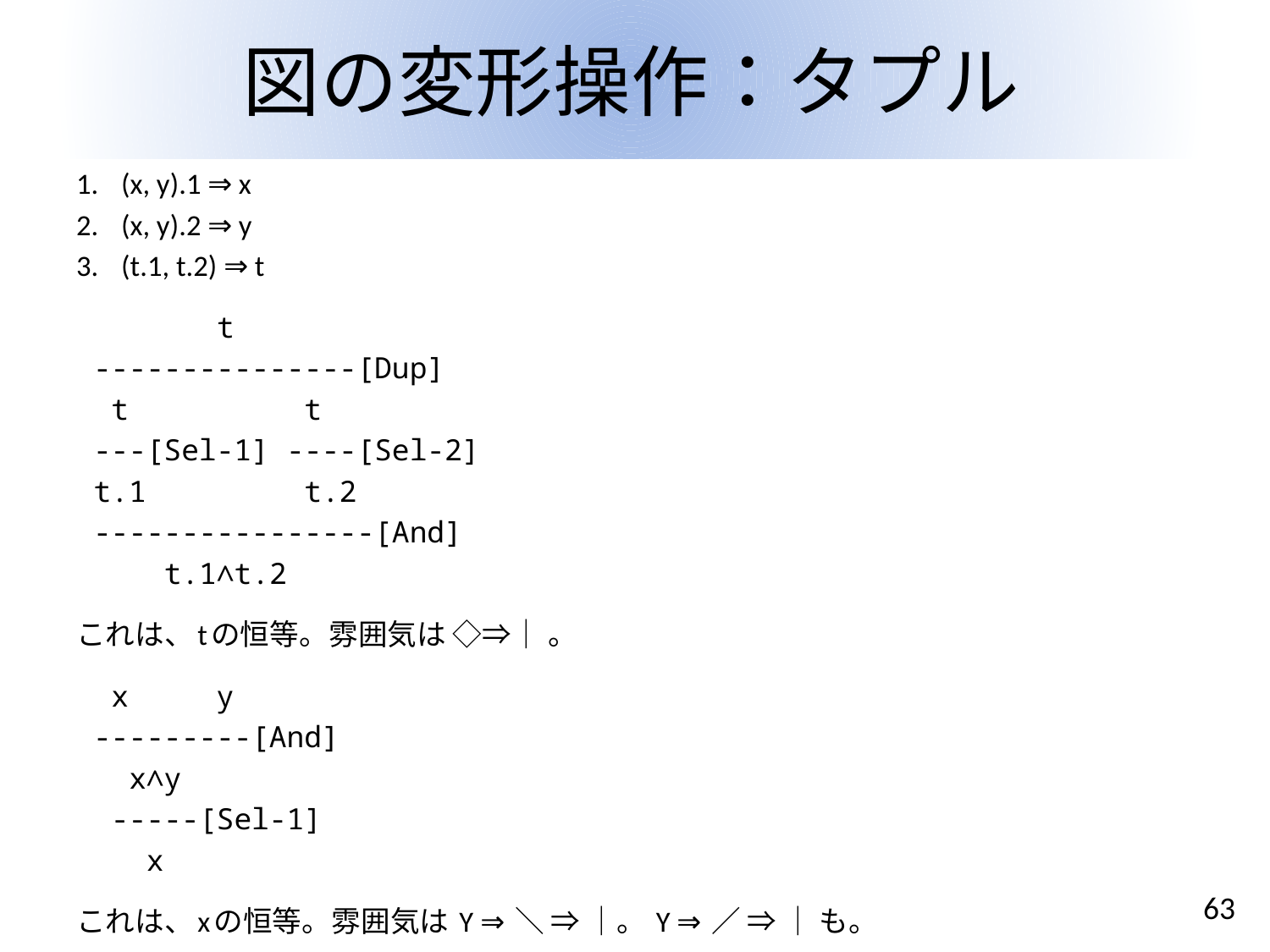

# 図の変形操作：タプル
(x, y).1 ⇒ x
(x, y).2 ⇒ y
(t.1, t.2) ⇒ t

        t
 ---------------[Dup]
  t          t
 ---[Sel-1] ----[Sel-2]
 t.1         t.2
 ----------------[And]
     t.1∧t.2

これは、tの恒等。雰囲気は ◇⇒｜ 。

  x     y
 ---------[And]
   x∧y
  -----[Sel-1]
    x

これは、xの恒等。雰囲気は Y ⇒ ＼ ⇒ ｜。 Y ⇒ ／ ⇒ ｜ も。
63